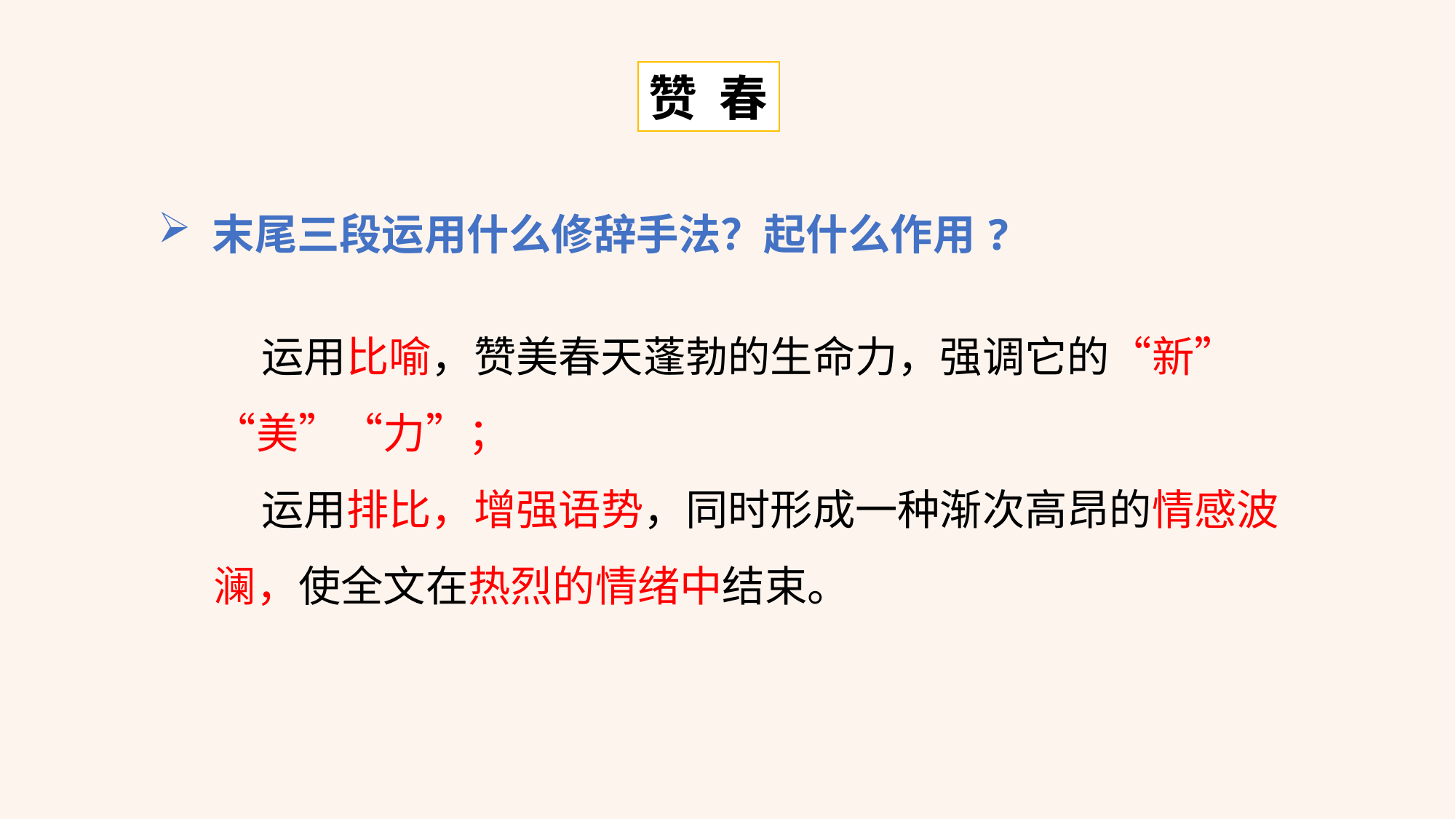

赞  春
末尾三段运用什么修辞手法？起什么作用?
    运用比喻，赞美春天蓬勃的生命力，强调它的“新”“美”“力”；
    运用排比，增强语势，同时形成一种渐次高昂的情感波澜，使全文在热烈的情绪中结束。